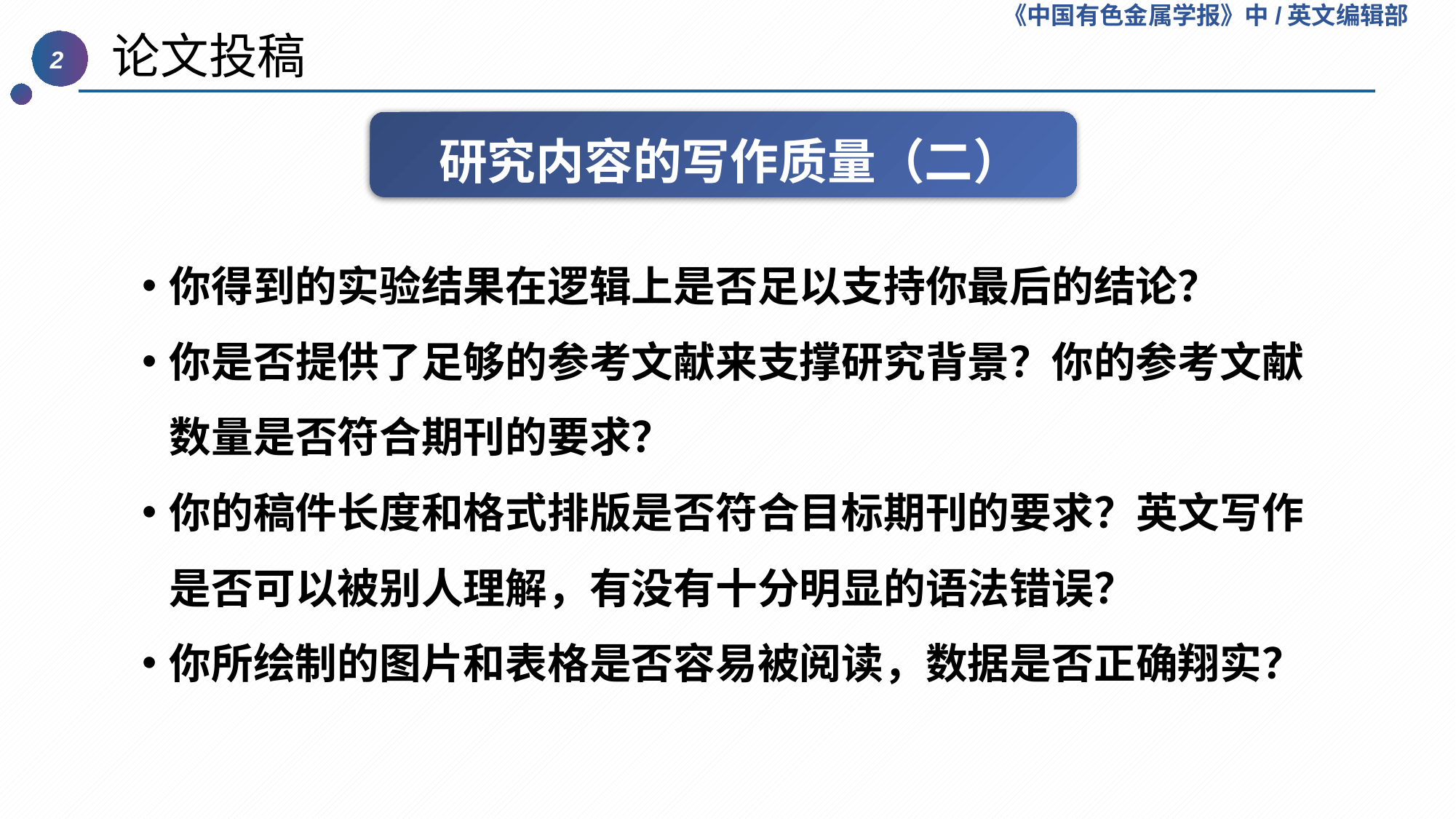

《中国有色金属学报》中/英文编辑部

      论文投稿

2

研究内容的写作质量（二）
你得到的实验结果在逻辑上是否足以支持你最后的结论？
你是否提供了足够的参考文献来支撑研究背景？你的参考文献数量是否符合期刊的要求？
你的稿件长度和格式排版是否符合目标期刊的要求？英文写作是否可以被别人理解，有没有十分明显的语法错误？
你所绘制的图片和表格是否容易被阅读，数据是否正确翔实？